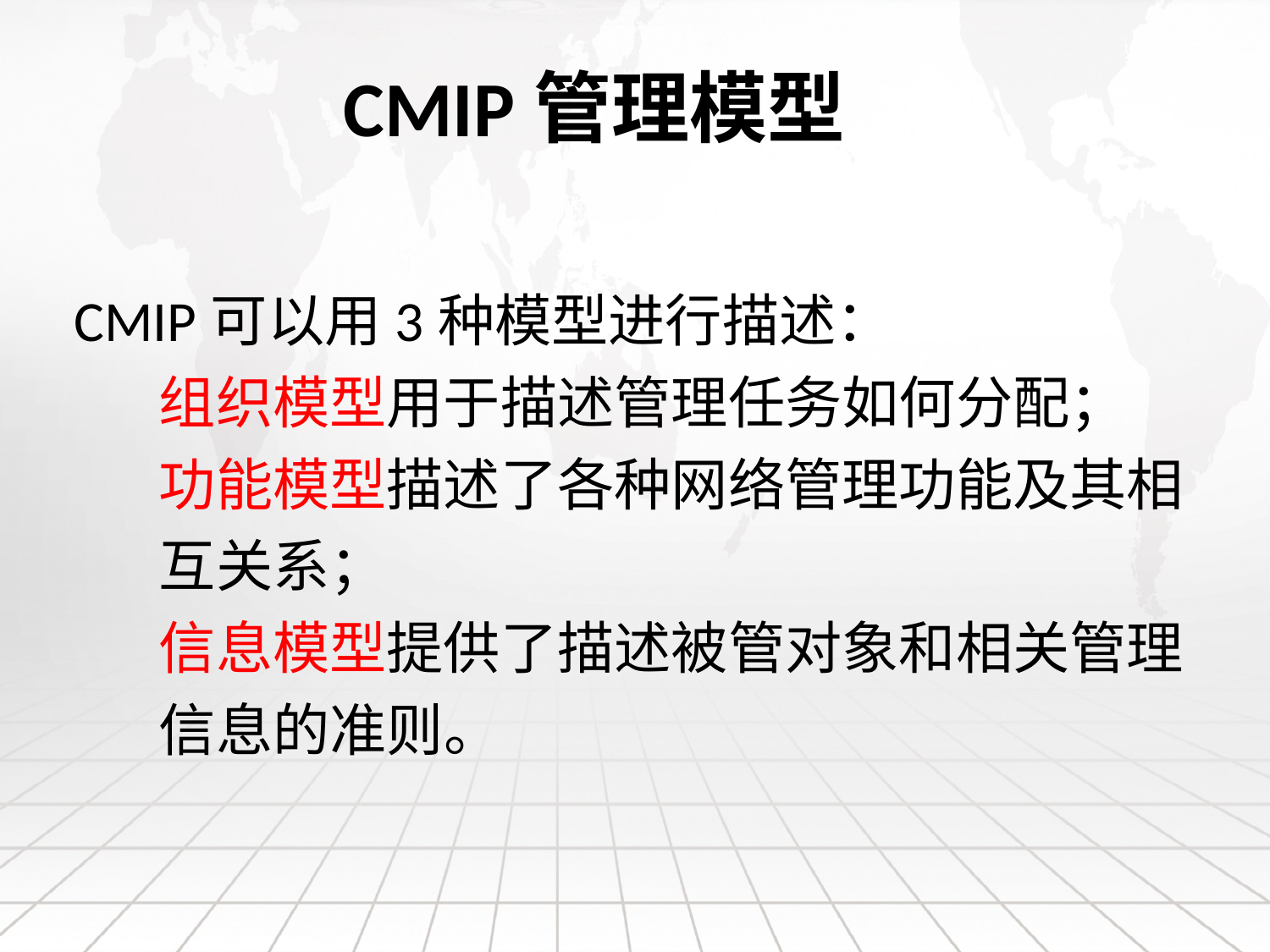

# CMIP管理模型
CMIP可以用3种模型进行描述：
组织模型用于描述管理任务如何分配；
功能模型描述了各种网络管理功能及其相互关系；
信息模型提供了描述被管对象和相关管理信息的准则。